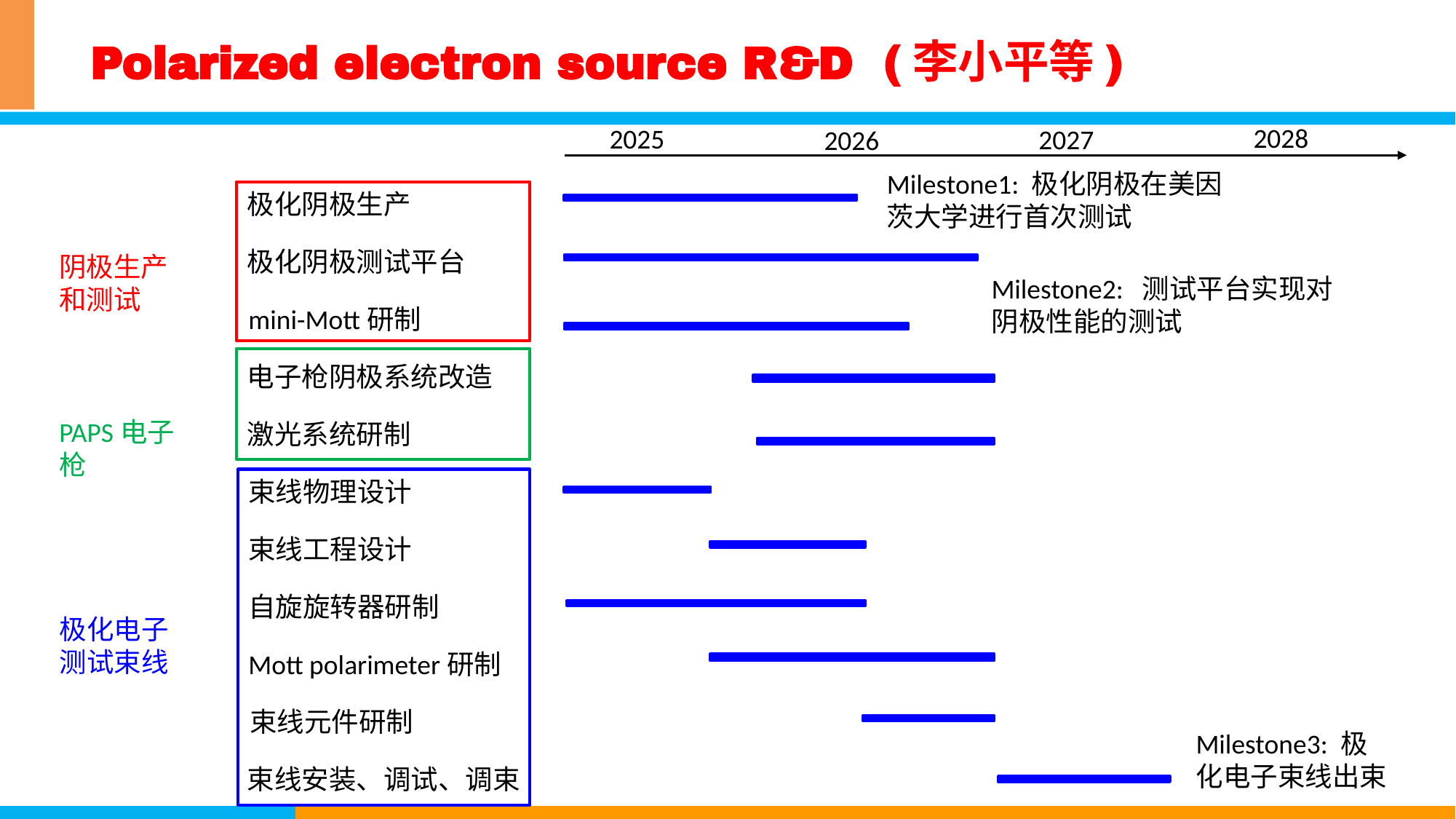

# Polarized electron source R&D  (李小平等)
2028
2025
2027
2026
Milestone1: 极化阴极在美因茨大学进行首次测试
极化阴极生产

极化阴极测试平台
阴极生产和测试

Milestone2:  测试平台实现对阴极性能的测试
mini-Mott研制

电子枪阴极系统改造

PAPS电子枪
激光系统研制

束线物理设计

束线工程设计

自旋旋转器研制

极化电子测试束线
Mott polarimeter研制

束线元件研制

Milestone3: 极化电子束线出束
束线安装、调试、调束